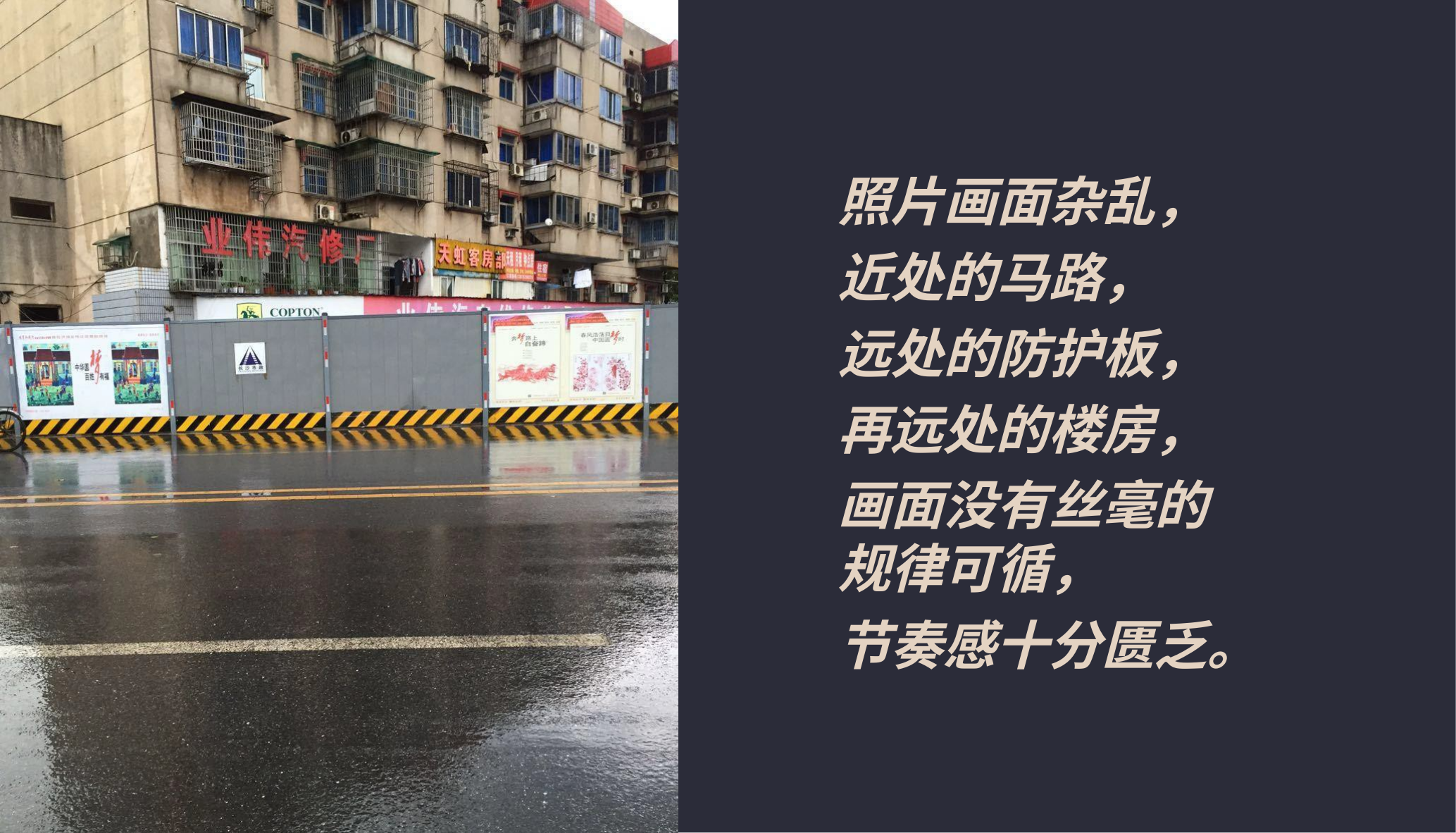

照片画面杂乱， 近处的马路，  远处的防护板， 再远处的楼房，
画面没有丝毫的规律可循，
节奏感十分匮乏。